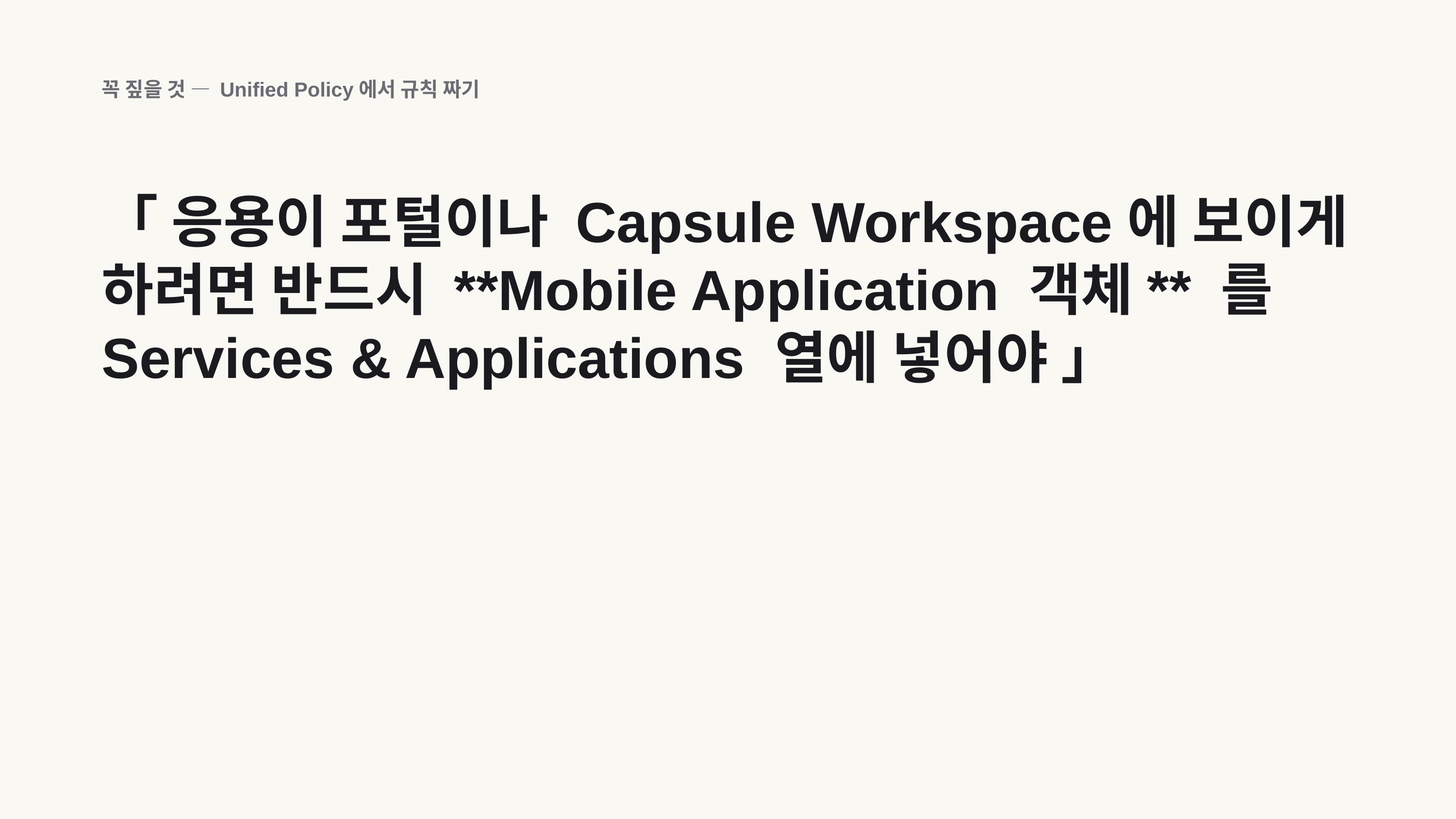

꼭 짚을 것 — Unified Policy에서 규칙 짜기
「 응용이 포털이나 Capsule Workspace에 보이게 하려면 반드시 **Mobile Application 객체** 를 Services & Applications 열에 넣어야 」